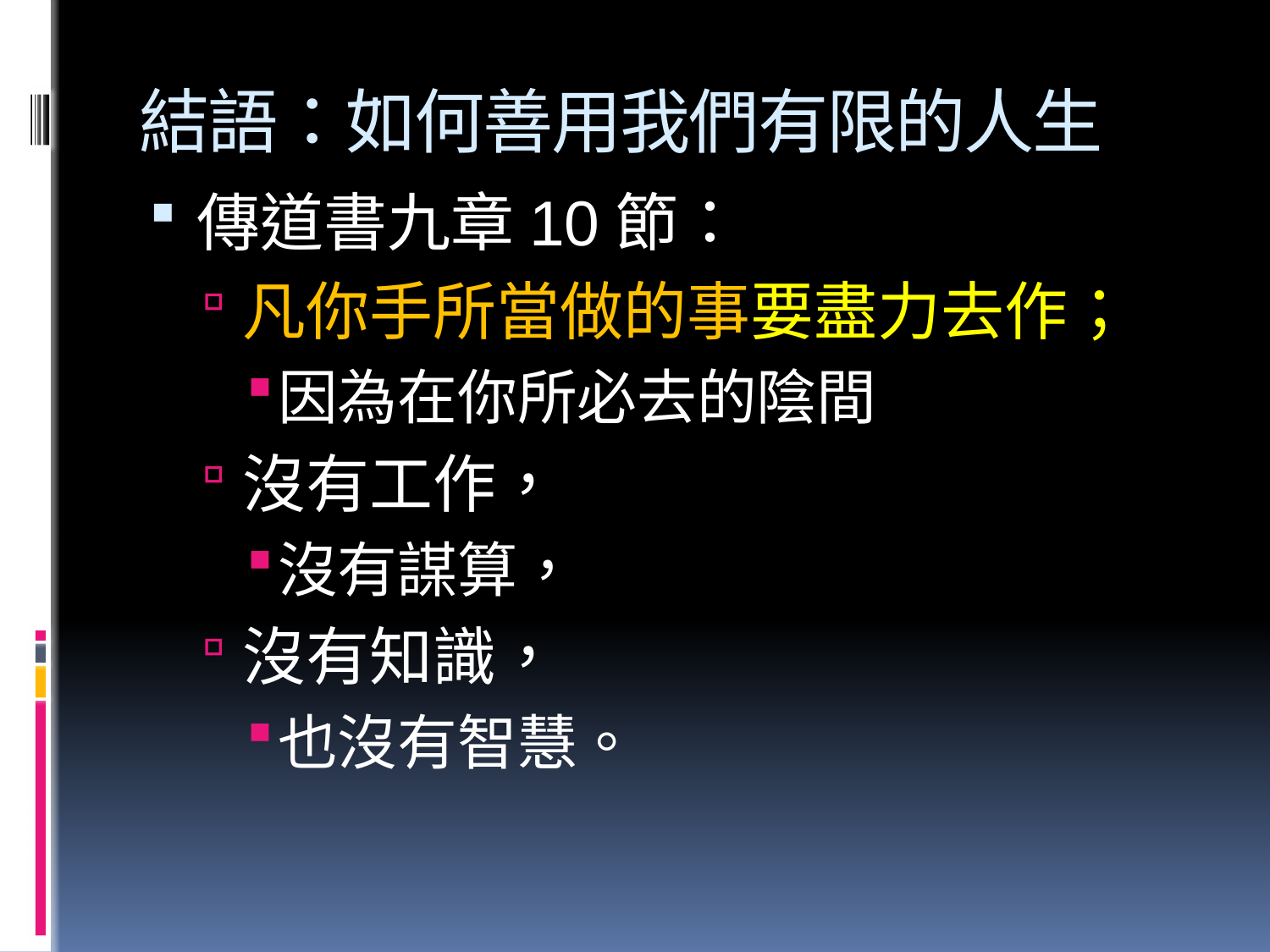

# 結語：如何善用我們有限的人生
傳道書九章10節：
凡你手所當做的事要盡力去作；
因為在你所必去的陰間
沒有工作，
沒有謀算，
沒有知識，
也沒有智慧。